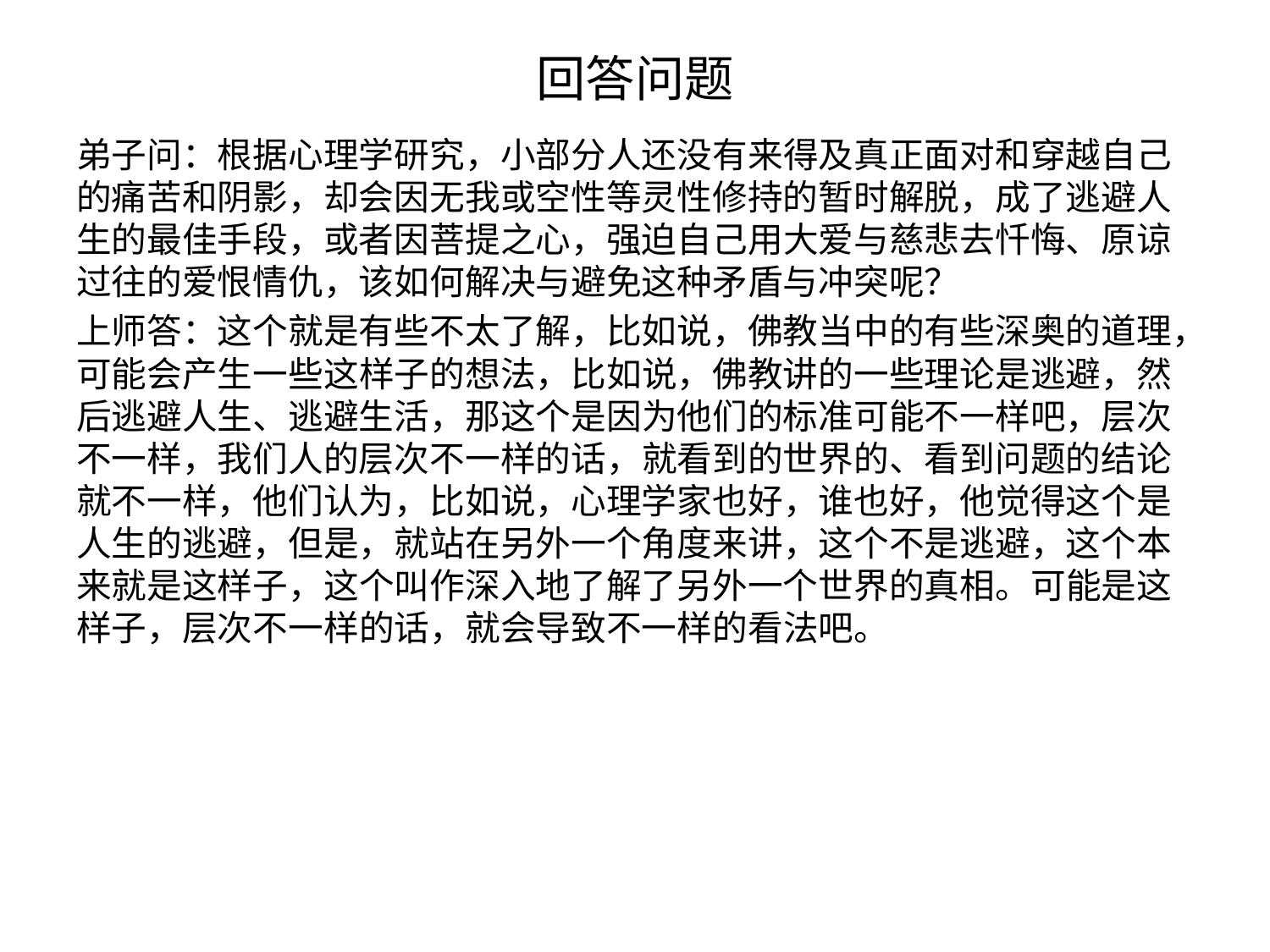

# 回答问题
弟子问：根据心理学研究，小部分人还没有来得及真正面对和穿越自己的痛苦和阴影，却会因无我或空性等灵性修持的暂时解脱，成了逃避人生的最佳手段，或者因菩提之心，强迫自己用大爱与慈悲去忏悔、原谅过往的爱恨情仇，该如何解决与避免这种矛盾与冲突呢？
上师答：这个就是有些不太了解，比如说，佛教当中的有些深奥的道理，可能会产生一些这样子的想法，比如说，佛教讲的一些理论是逃避，然后逃避人生、逃避生活，那这个是因为他们的标准可能不一样吧，层次不一样，我们人的层次不一样的话，就看到的世界的、看到问题的结论就不一样，他们认为，比如说，心理学家也好，谁也好，他觉得这个是人生的逃避，但是，就站在另外一个角度来讲，这个不是逃避，这个本来就是这样子，这个叫作深入地了解了另外一个世界的真相。可能是这样子，层次不一样的话，就会导致不一样的看法吧。